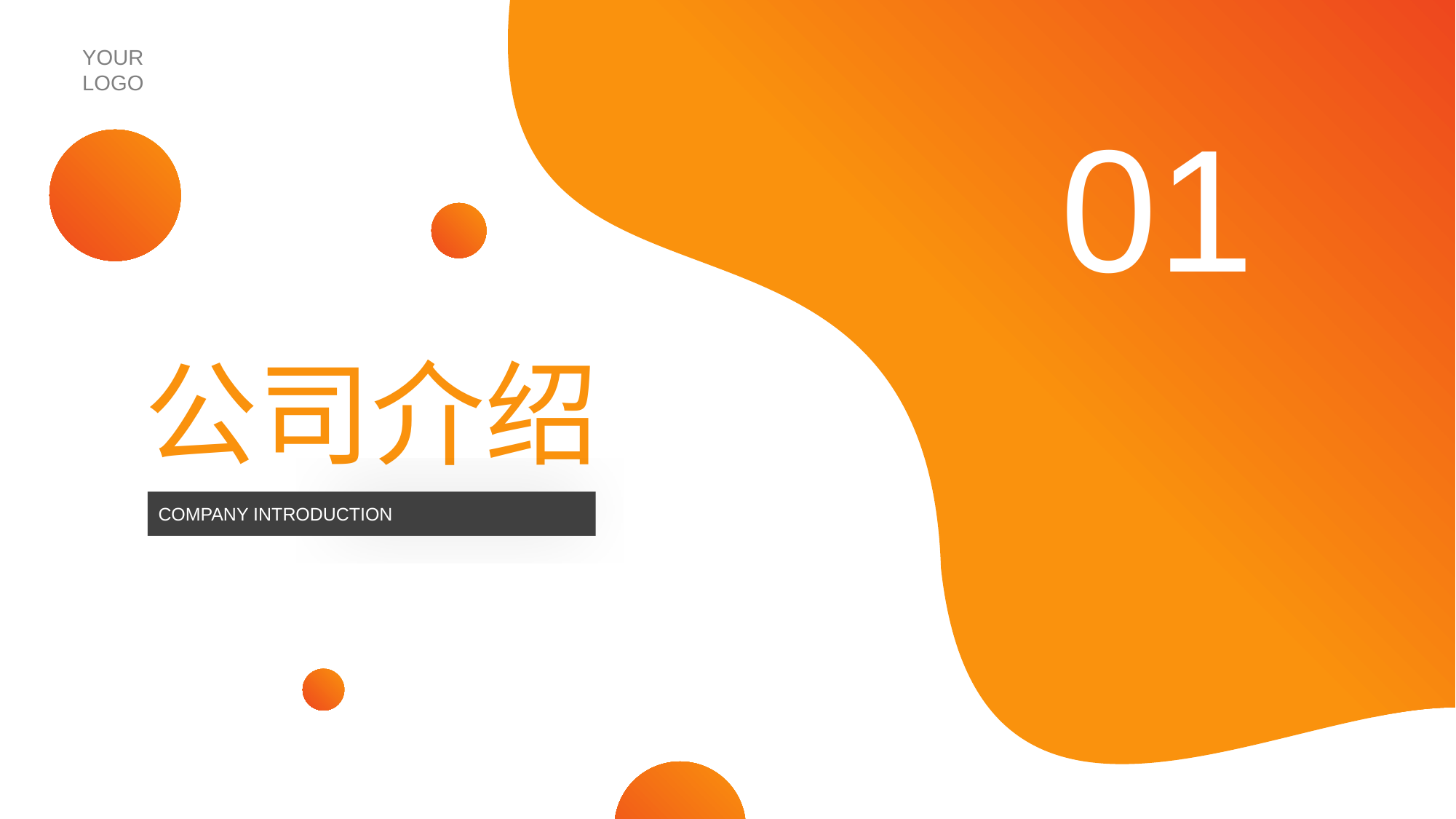

BY YUSHEN
YOUR LOGO
01

公司介绍

COMPANY INTRODUCTION